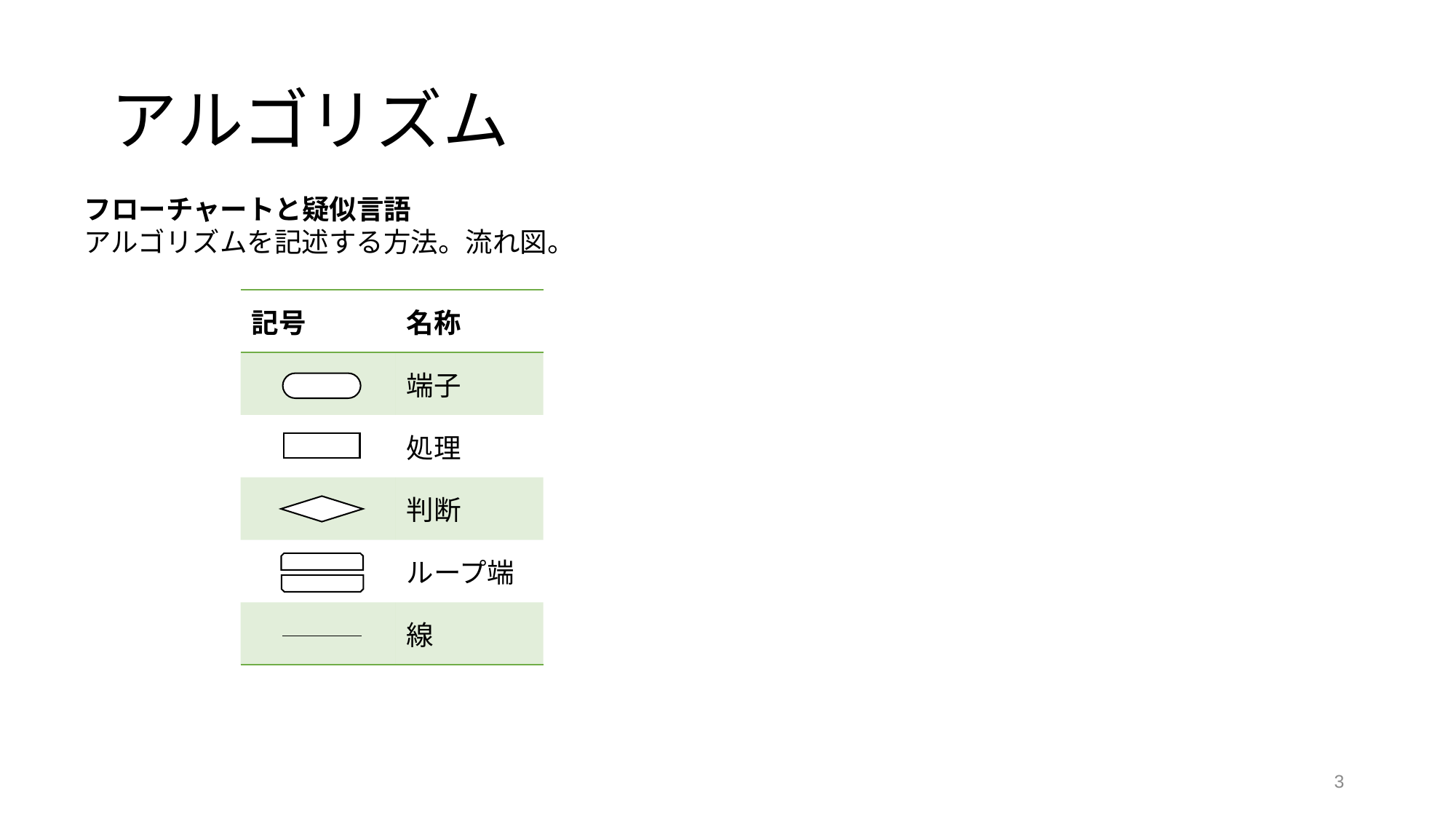

# アルゴリズム
フローチャートと疑似言語
アルゴリズムを記述する方法。流れ図。

| 記号 | 名称 |
| --- | --- |
|  | 端子 |
|  | 処理 |
|  | 判断 |
|  | ループ端 |
|  | 線 |

3